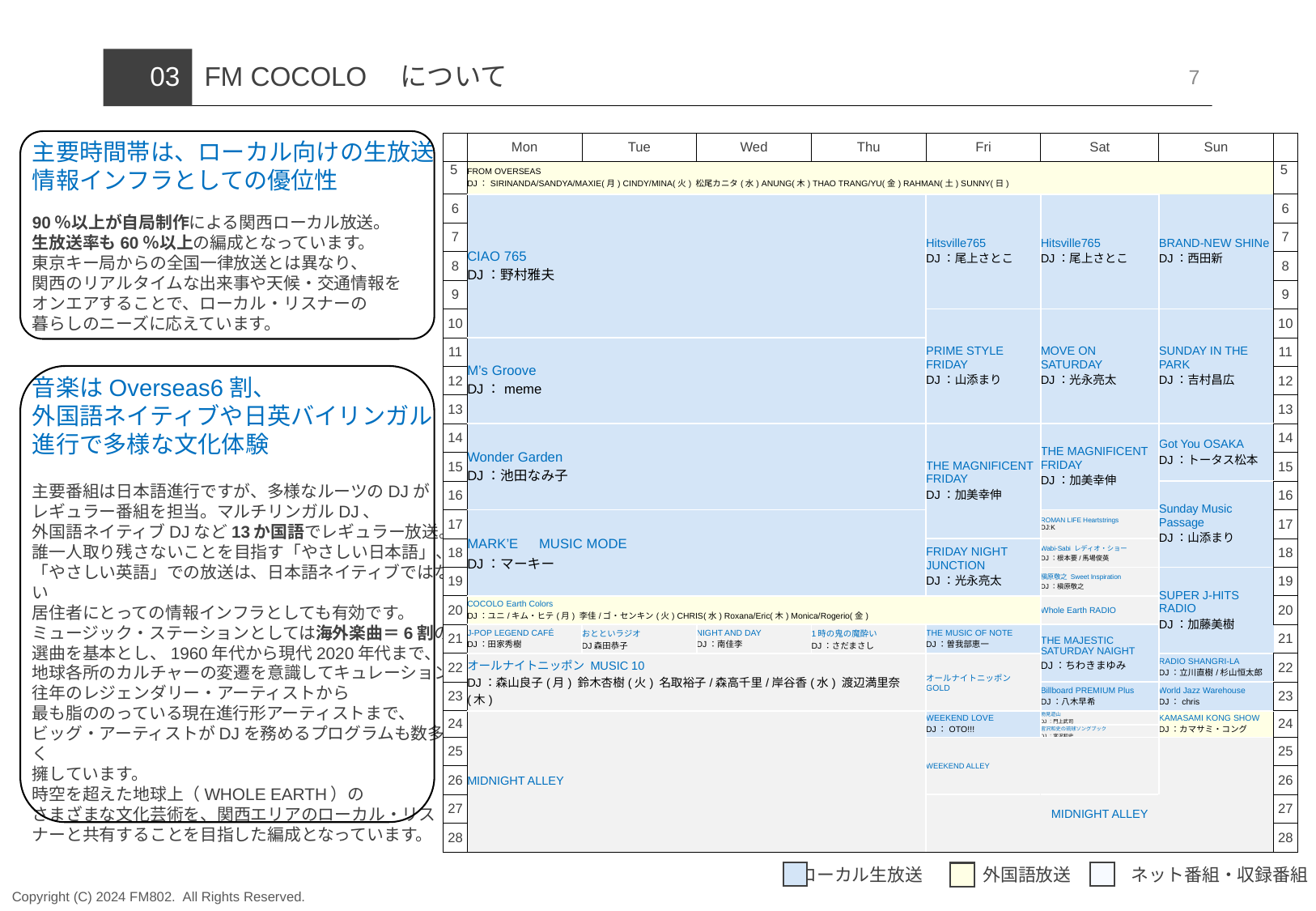

7
# 03
FM COCOLO　について

主要時間帯は、ローカル向けの生放送
情報インフラとしての優位性

90％以上が自局制作による関西ローカル放送。
生放送率も60％以上の編成となっています。
東京キー局からの全国一律放送とは異なり、
関西のリアルタイムな出来事や天候・交通情報を
オンエアすることで、ローカル・リスナーの
暮らしのニーズに応えています。

音楽はOverseas6割、
外国語ネイティブや日英バイリンガル
進行で多様な文化体験

主要番組は日本語進行ですが、多様なルーツのDJが
レギュラー番組を担当。マルチリンガルDJ、
外国語ネイティブDJなど13か国語でレギュラー放送。
誰一人取り残さないことを目指す「やさしい日本語」、
「やさしい英語」での放送は、日本語ネイティブではない
居住者にとっての情報インフラとしても有効です。
ミュージック・ステーションとしては海外楽曲＝6割の
選曲を基本とし、1960年代から現代2020年代まで、
地球各所のカルチャーの変遷を意識してキュレーション。
往年のレジェンダリー・アーティストから
最も脂ののっている現在進行形アーティストまで、
ビッグ・アーティストがDJを務めるプログラムも数多く
擁しています。
時空を超えた地球上（WHOLE EARTH）の
さまざまな文化芸術を、関西エリアのローカル・リスナーと共有することを目指した編成となっています。
|  | Mon | Tue | Wed | Thu | Fri | Sat | Sun |  |
| --- | --- | --- | --- | --- | --- | --- | --- | --- |
| 5 | FROM OVERSEAS DJ：SIRINANDA/SANDYA/MAXIE(月) CINDY/MINA(火) 松尾カニタ(水) ANUNG(木) THAO TRANG/YU(金) RAHMAN(土) SUNNY(日) |  |  |  |  |  |  | 5 |
| 6 | CIAO 765 DJ：野村雅夫 |  |  |  | Hitsville765 DJ：尾上さとこ | Hitsville765 DJ：尾上さとこ | BRAND-NEW SHINe DJ：西田新 | 6 |
| 7 |  |  |  |  |  |  |  | 7 |
| 8 |  |  |  |  |  |  |  | 8 |
| 9 |  |  |  |  |  |  |  | 9 |
| 10 |  |  |  |  | PRIME STYLE FRIDAY DJ：山添まり | MOVE ON SATURDAY DJ：光永亮太 | SUNDAY IN THE PARK DJ：吉村昌広 | 10 |
| 11 | M’s Groove DJ：meme |  |  |  |  |  |  | 11 |
| 12 |  |  |  |  |  |  |  | 12 |
| 13 |  |  |  |  |  |  |  | 13 |
| 14 | Wonder Garden DJ：池田なみ子 |  |  |  | THE MAGNIFICENT FRIDAY DJ：加美幸伸 | THE MAGNIFICENT FRIDAY DJ：加美幸伸 | Got You OSAKA DJ：トータス松本 | 14 |
| 15 |  |  |  |  |  |  |  | 15 |
| 16 |  |  |  |  |  |  | Sunday Music Passage DJ：山添まり | 16 |
| 17 | MARK’E　MUSIC MODE DJ：マーキー |  |  |  |  | ROMAN LIFE Heartstrings DJ:K |  | 17 |
| 18 |  |  |  |  | FRIDAY NIGHT JUNCTION DJ：光永亮太 | Wabi-Sabi レディオ・ショー DJ：根本要/馬場俊英 |  | 18 |
| 19 |  |  |  |  |  | 槇原敬之 Sweet Inspiration DJ：槇原敬之 | SUPER J-HITS RADIO DJ：加藤美樹 | 19 |
| 20 | COCOLO Earth Colors DJ：ユニ/キム・ヒテ(月) 李佳/ゴ・センキン(火) CHRIS(水) Roxana/Eric(木) Monica/Rogerio(金) |  |  |  |  | Whole Earth RADIO |  | 20 |
| 21 | J-POP LEGEND CAFÉ DJ：田家秀樹 | おとといラジオ DJ森田恭子 | NIGHT AND DAY DJ：南佳李 | 1時の鬼の魔酔い DJ：さだまさし | THE MUSIC OF NOTE DJ：曽我部恵一 | THE MAJESTIC SATURDAY NAIGHT DJ：ちわきまゆみ |  | 21 |
| 22 | オールナイトニッポン MUSIC 10 DJ：森山良子(月) 鈴木杏樹(火) 名取裕子/森高千里/岸谷香(水) 渡辺満里奈(木) |  |  |  | オールナイトニッポン GOLD |  | RADIO SHANGRI-LA DJ：立川直樹/杉山恒太郎 | 22 |
| 23 |  |  |  |  |  | Billboard PREMIUM Plus DJ：八木早希 | World Jazz Warehouse DJ：chris | 23 |
| 24 | MIDNIGHT ALLEY |  |  |  | WEEKEND LOVE DJ：OTO!!! | 物見遊山 DJ：門上武司 | KAMASAMI KONG SHOW DJ：カマサミ・コング | 24 |
|  |  |  |  |  |  | 宮沢和史の琉球ソングブック DJ：宮沢和史 |  |  |
| 25 |  |  |  |  | WEEKEND ALLEY |  |  | 25 |
| 26 |  |  |  |  |  |  |  | 26 |
| 27 |  |  |  |  |  | MIDNIGHT ALLEY |  | 27 |
| 28 |  |  |  |  |  |  |  | 28 |

　　 ローカル生放送  　　　外国語放送  　　　ネット番組・収録番組